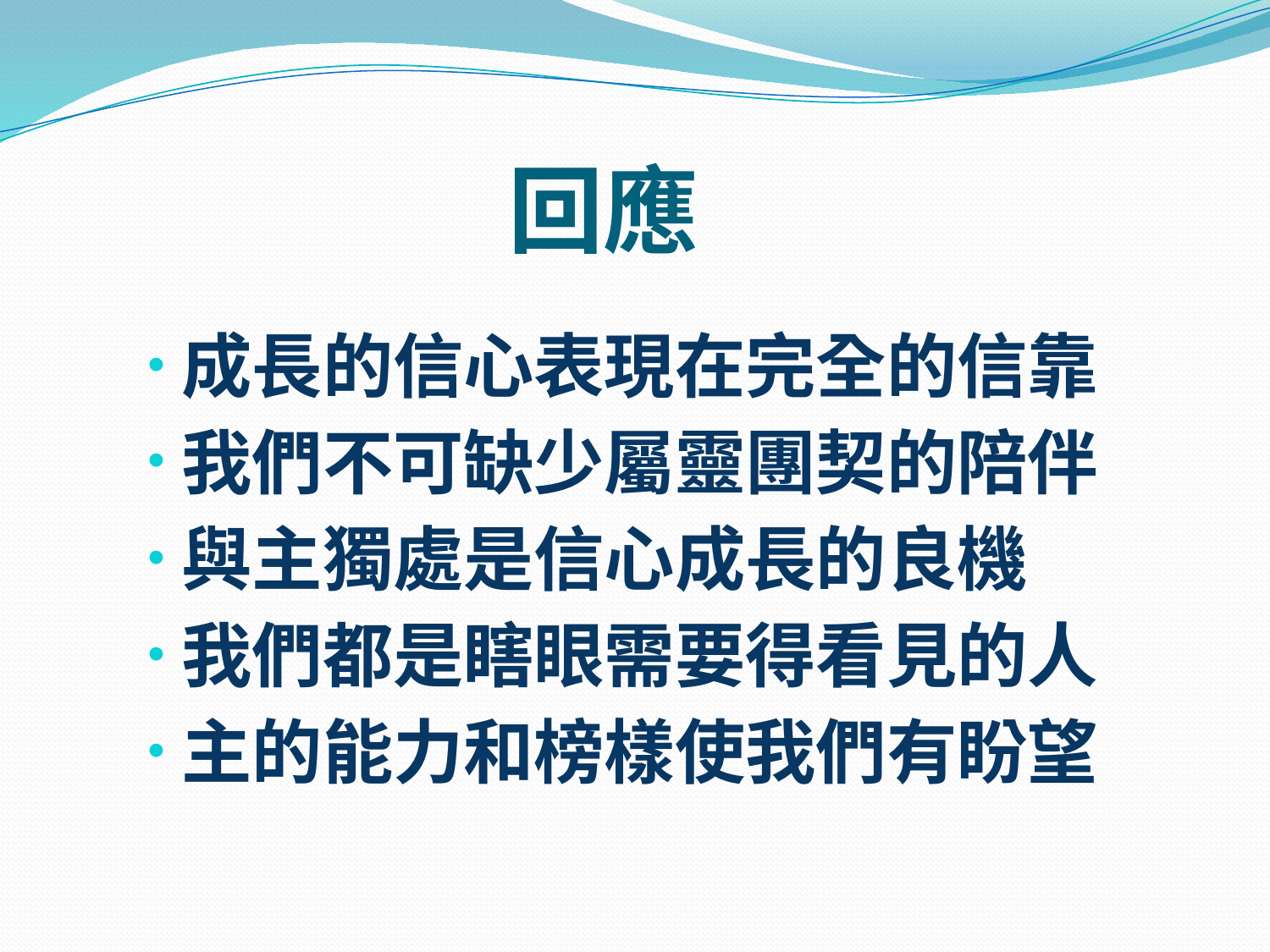

# 回應
成長的信心表現在完全的信靠
我們不可缺少屬靈團契的陪伴
與主獨處是信心成長的良機
我們都是瞎眼需要得看見的人
主的能力和榜樣使我們有盼望